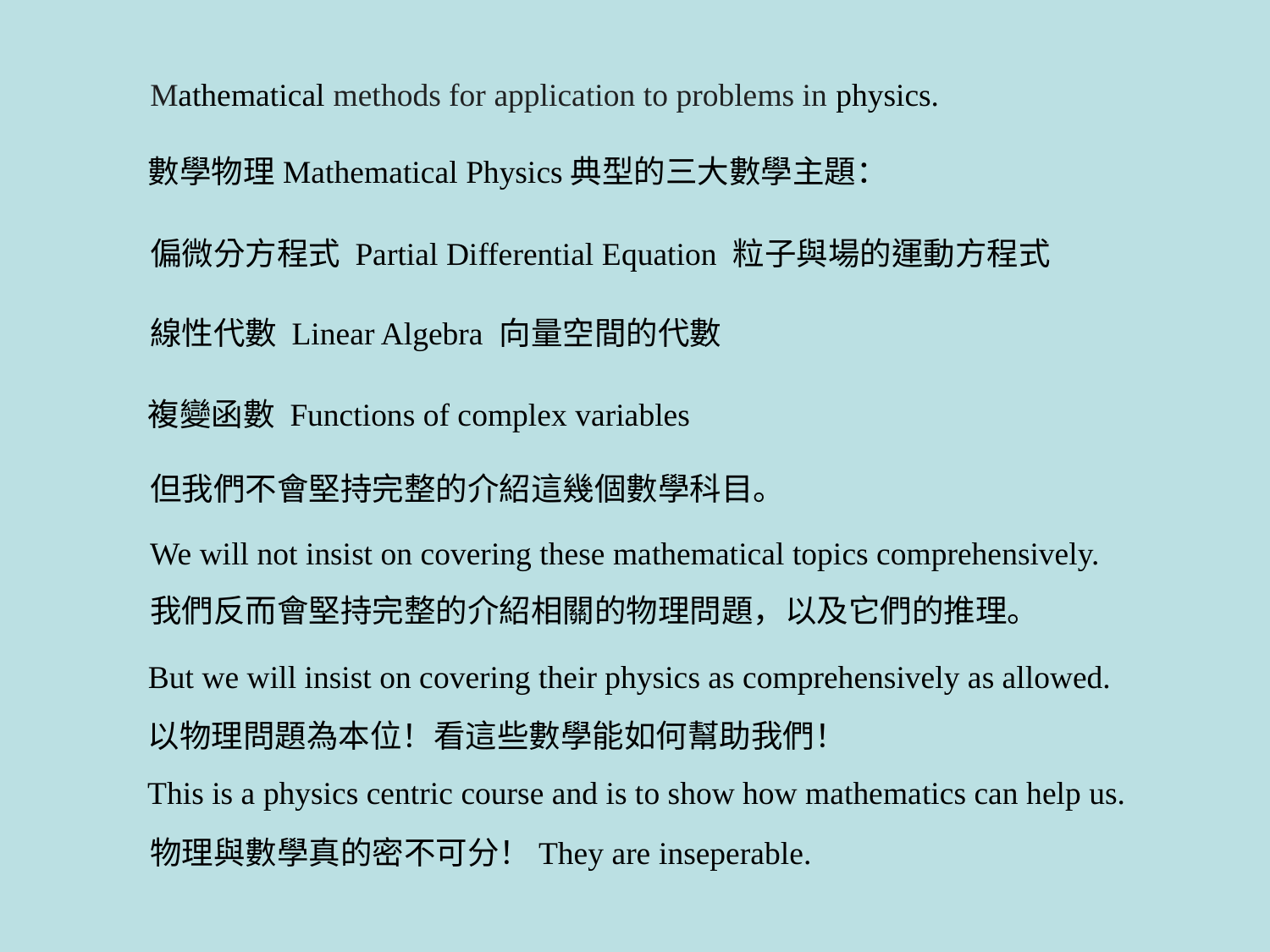

Mathematical methods for application to problems in physics.
數學物理Mathematical Physics典型的三大數學主題：
偏微分方程式 Partial Differential Equation 粒子與場的運動方程式
線性代數 Linear Algebra 向量空間的代數
複變函數 Functions of complex variables
但我們不會堅持完整的介紹這幾個數學科目。
We will not insist on covering these mathematical topics comprehensively.
我們反而會堅持完整的介紹相關的物理問題，以及它們的推理。
But we will insist on covering their physics as comprehensively as allowed.
以物理問題為本位！看這些數學能如何幫助我們！
This is a physics centric course and is to show how mathematics can help us.
物理與數學真的密不可分！They are inseperable.